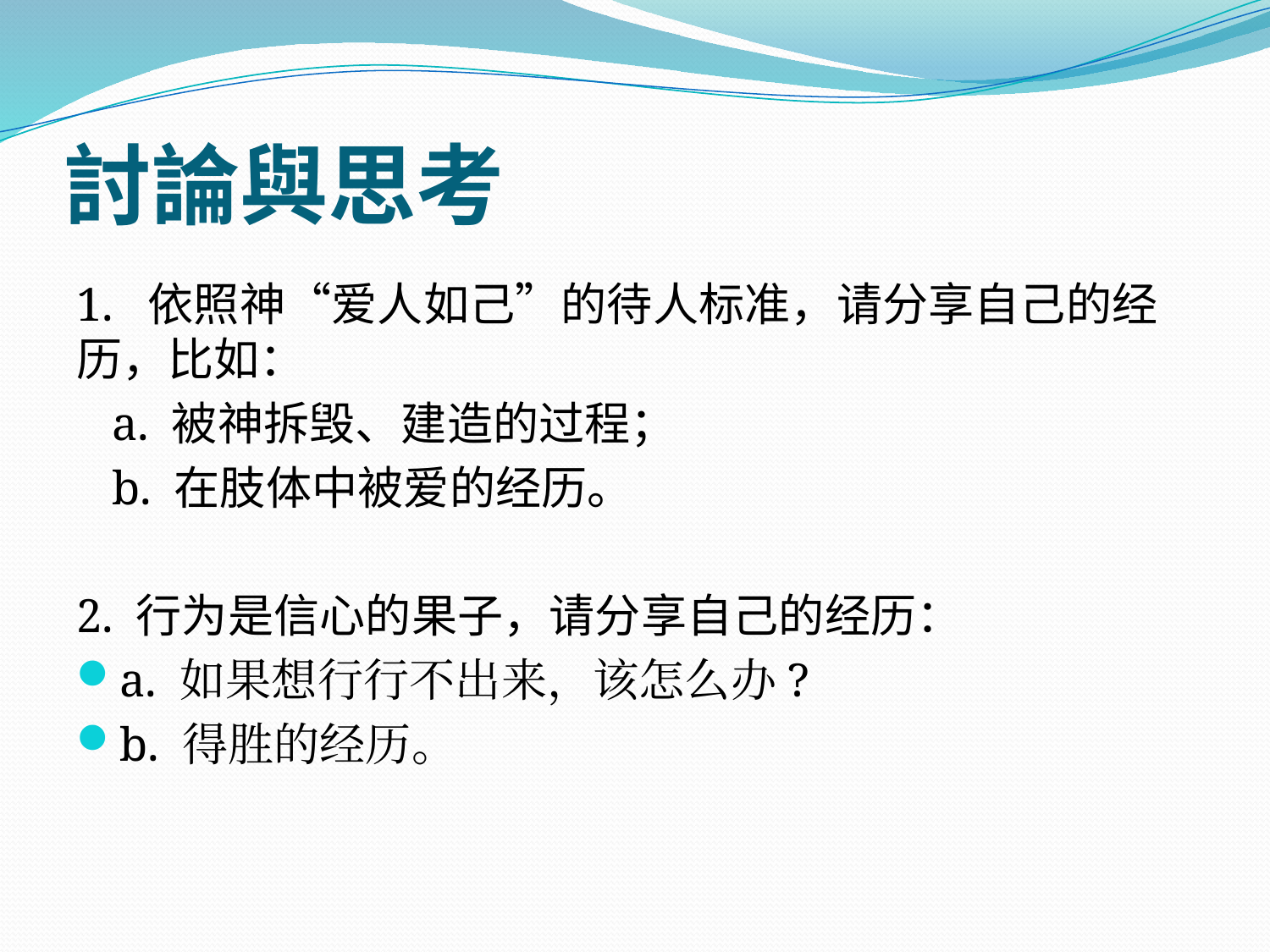

# 討論與思考
1.  依照神“爱人如己”的待人标准，请分享自己的经历，比如：
   a. 被神拆毁、建造的过程；
   b. 在肢体中被爱的经历。

2. 行为是信心的果子，请分享自己的经历：
a. 如果想行行不出来，该怎么办?
b. 得胜的经历。